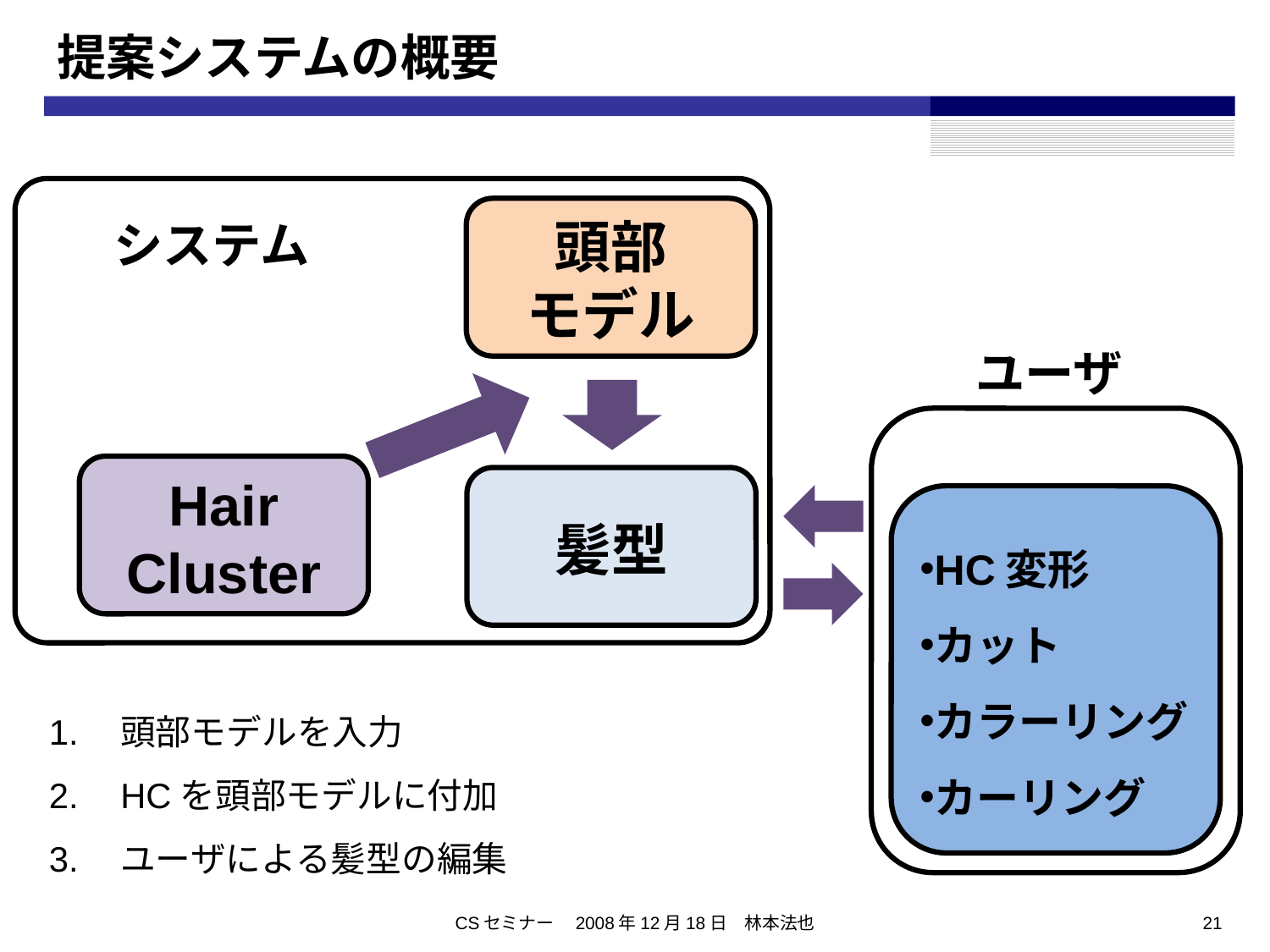

# 提案システムの概要

頭部
モデル
システム
ユーザ

Hair Cluster
髪型

HC変形
カット
カラーリング
カーリング

頭部モデルを入力
HCを頭部モデルに付加
ユーザによる髪型の編集
CSセミナー　2008年12月18日　林本法也
21